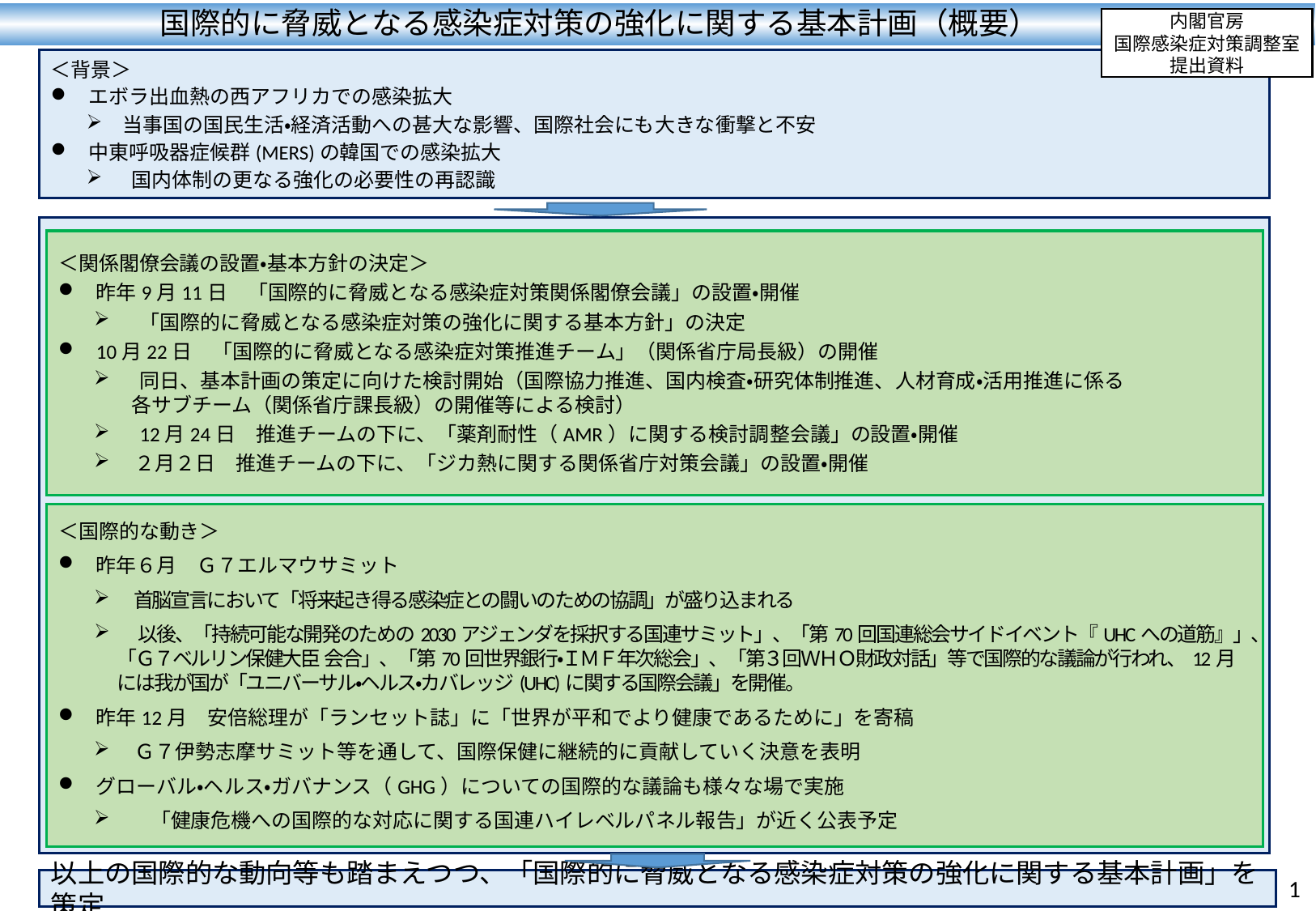

国際的に脅威となる感染症対策の強化に関する基本計画（概要）
内閣官房
国際感染症対策調整室
提出資料
＜背景＞
エボラ出血熱の西アフリカでの感染拡大
当事国の国民生活・経済活動への甚大な影響、国際社会にも大きな衝撃と不安
中東呼吸器症候群(MERS)の韓国での感染拡大
　  国内体制の更なる強化の必要性の再認識

＜関係閣僚会議の設置・基本方針の決定＞
昨年9月11日　「国際的に脅威となる感染症対策関係閣僚会議」の設置・開催
 　「国際的に脅威となる感染症対策の強化に関する基本方針」の決定
10月22日　「国際的に脅威となる感染症対策推進チーム」（関係省庁局長級）の開催
 　同日、基本計画の策定に向けた検討開始（国際協力推進、国内検査・研究体制推進、人材育成・活用推進に係る
　 各サブチーム（関係省庁課長級）の開催等による検討）
　 12月24日　推進チームの下に、「薬剤耐性（AMR）に関する検討調整会議」の設置・開催
　 ２月２日　推進チームの下に、「ジカ熱に関する関係省庁対策会議」の設置・開催
＜国際的な動き＞
昨年６月　Ｇ７エルマウサミット
　  首脳宣言において「将来起き得る感染症との闘いのための協調」が盛り込まれる
　 以後、「持続可能な開発のための2030アジェンダを採択する国連サミット」、「第70回国連総会サイドイベント『UHCへの道筋』」、「Ｇ７ベルリン保健大臣  会合」、「第70回世界銀行・ＩＭＦ年次総会」、「第３回ＷＨＯ財政対話」等で国際的な議論が行われ、12月には我が国が「ユニバーサル・ヘルス・カバレッジ(UHC)に関する国際会議」を開催。
昨年12月　安倍総理が「ランセット誌」に「世界が平和でより健康であるために」を寄稿
　 Ｇ７伊勢志摩サミット等を通して、国際保健に継続的に貢献していく決意を表明
グローバル・ヘルス・ガバナンス（GHG）についての国際的な議論も様々な場で実施
　　「健康危機への国際的な対応に関する国連ハイレベルパネル報告」が近く公表予定

1
以上の国際的な動向等も踏まえつつ、「国際的に脅威となる感染症対策の強化に関する基本計画」を策定